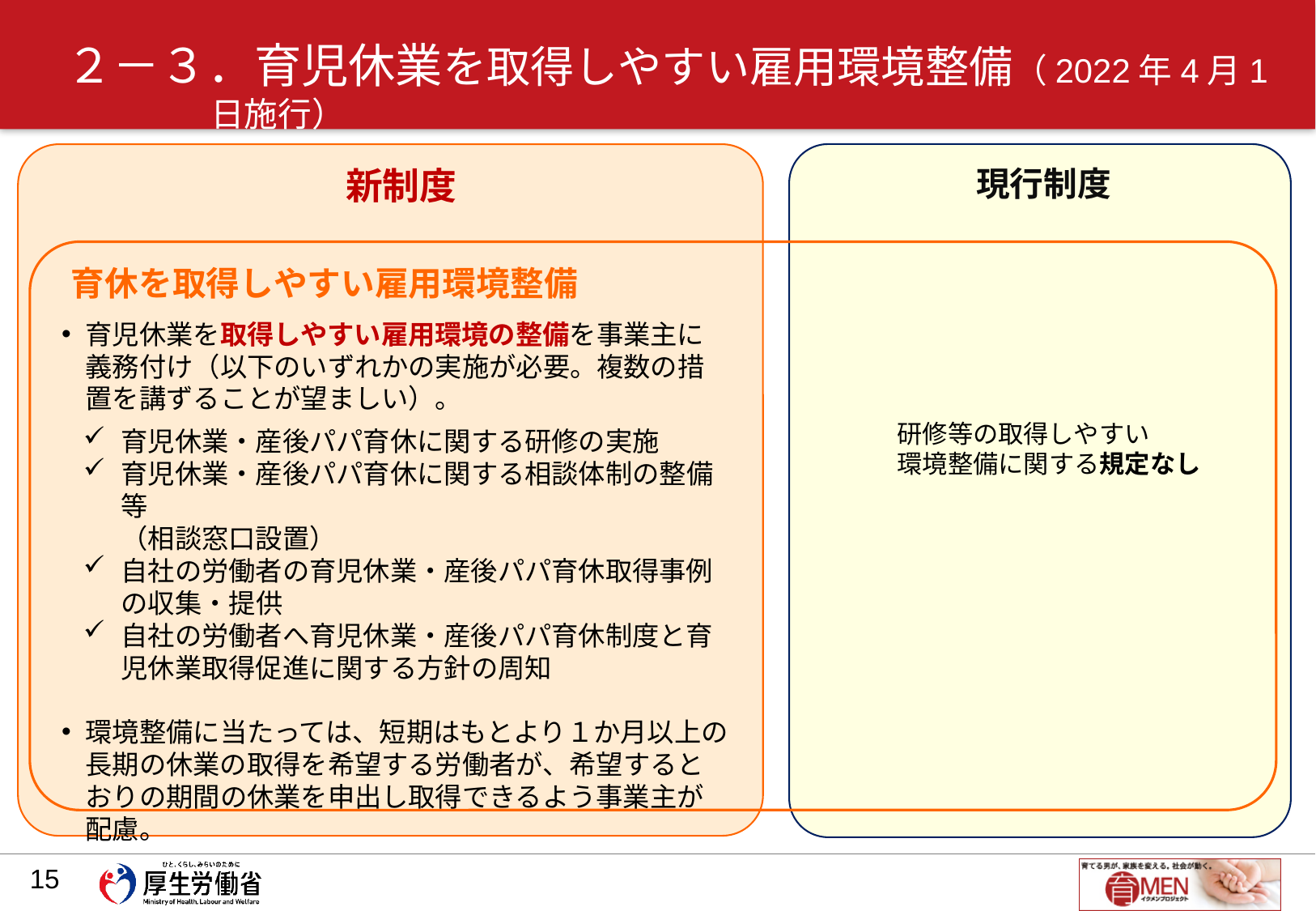

# ２－３．育児休業を取得しやすい雇用環境整備（2022年4月1日施行）

新制度
現行制度

育休を取得しやすい雇用環境整備
育児休業を取得しやすい雇用環境の整備を事業主に義務付け（以下のいずれかの実施が必要。複数の措置を講ずることが望ましい）。
育児休業・産後パパ育休に関する研修の実施
育児休業・産後パパ育休に関する相談体制の整備等
（相談窓口設置）
自社の労働者の育児休業・産後パパ育休取得事例の収集・提供
自社の労働者へ育児休業・産後パパ育休制度と育児休業取得促進に関する方針の周知

環境整備に当たっては、短期はもとより１か月以上の長期の休業の取得を希望する労働者が、希望するとおりの期間の休業を申出し取得できるよう事業主が配慮。
研修等の取得しやすい
環境整備に関する規定なし
15